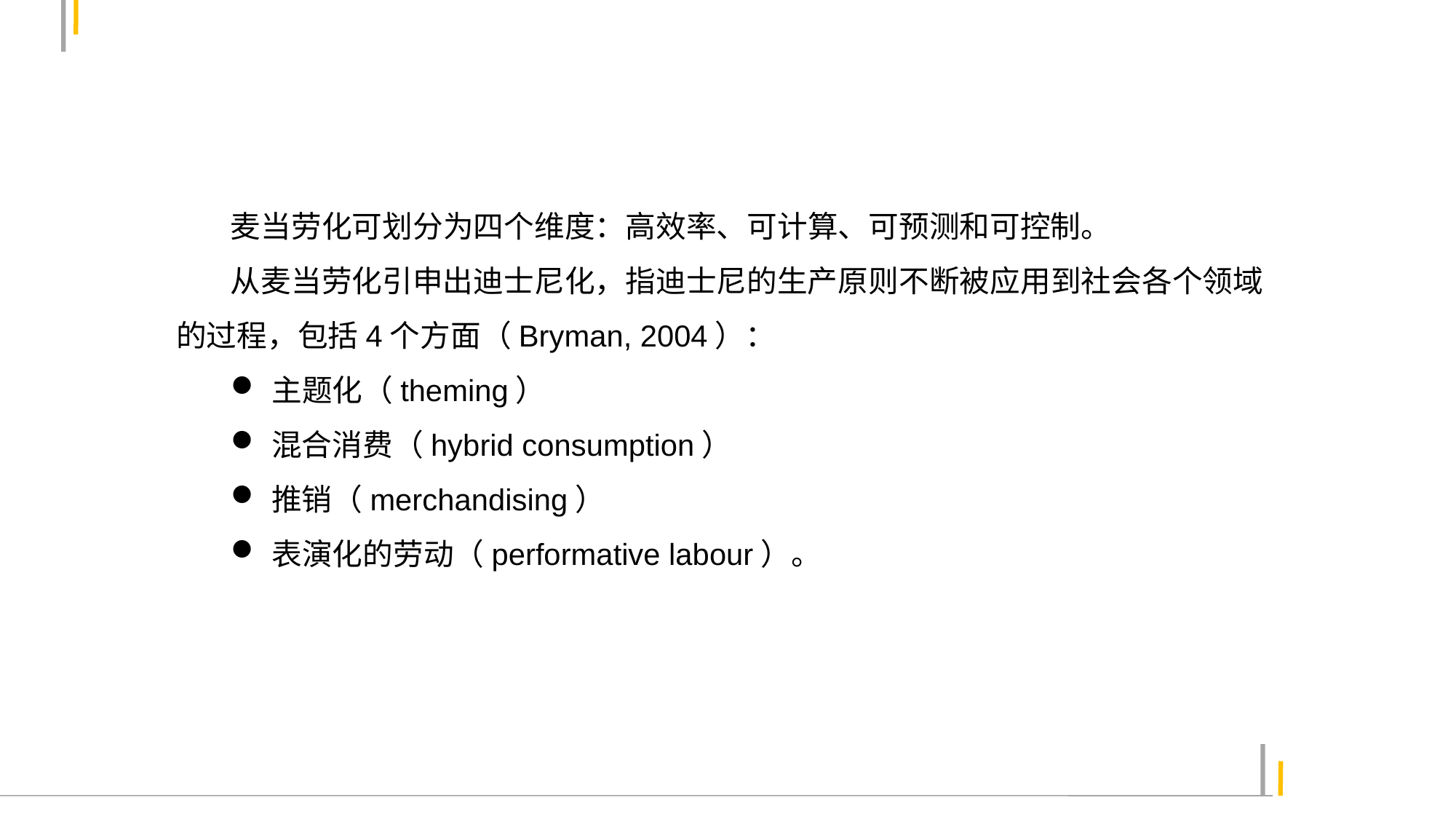

麦当劳化可划分为四个维度：高效率、可计算、可预测和可控制。
       从麦当劳化引申出迪士尼化，指迪士尼的生产原则不断被应用到社会各个领域的过程，包括4个方面（Bryman, 2004）：
主题化（theming）
混合消费（hybrid consumption）
推销（merchandising）
表演化的劳动（performative labour）。